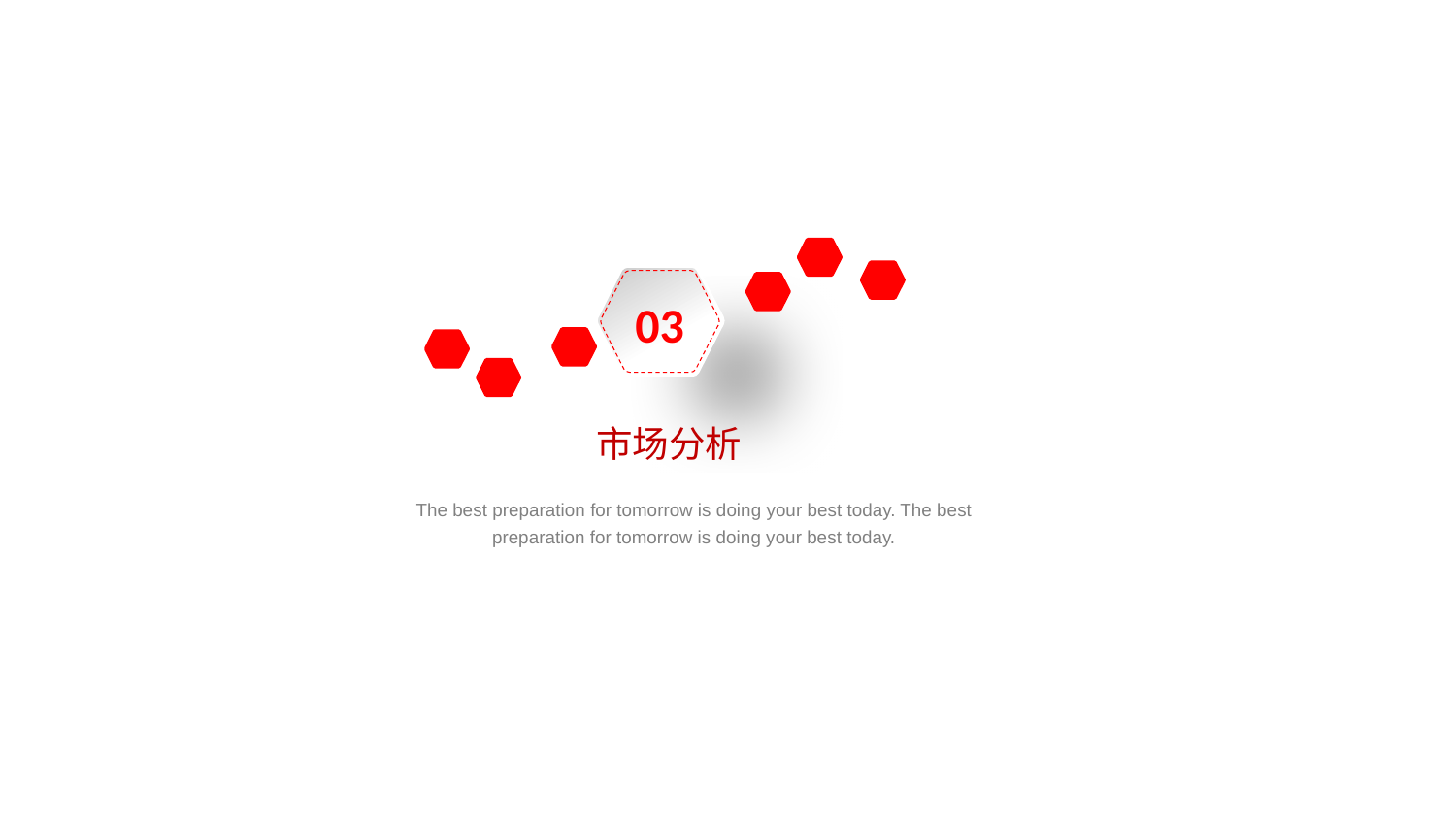

03

市场分析
The best preparation for tomorrow is doing your best today. The best preparation for tomorrow is doing your best today.